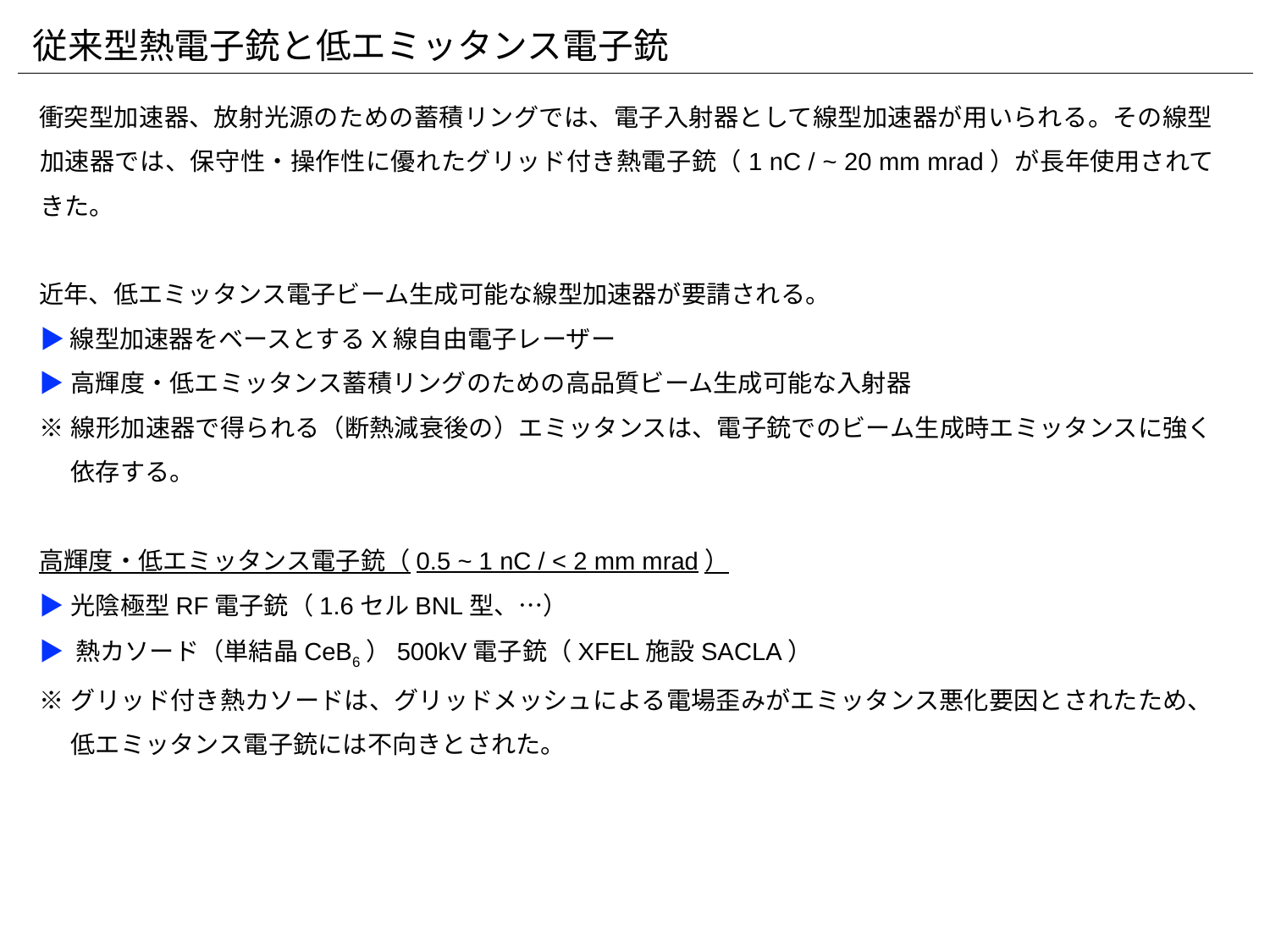

従来型熱電子銃と低エミッタンス電子銃
衝突型加速器、放射光源のための蓄積リングでは、電子入射器として線型加速器が用いられる。その線型加速器では、保守性・操作性に優れたグリッド付き熱電子銃（1 nC / ~ 20 mm mrad）が長年使用されてきた。

近年、低エミッタンス電子ビーム生成可能な線型加速器が要請される。
▶︎	線型加速器をベースとするX線自由電子レーザー
▶︎	高輝度・低エミッタンス蓄積リングのための高品質ビーム生成可能な入射器
※	線形加速器で得られる（断熱減衰後の）エミッタンスは、電子銃でのビーム生成時エミッタンスに強く依存する。

高輝度・低エミッタンス電子銃（0.5 ~ 1 nC / < 2 mm mrad）
▶︎	光陰極型RF電子銃（1.6セルBNL型、…）
▶︎ 熱カソード（単結晶CeB6）500kV電子銃（XFEL施設SACLA）
※	グリッド付き熱カソードは、グリッドメッシュによる電場歪みがエミッタンス悪化要因とされたため、低エミッタンス電子銃には不向きとされた。